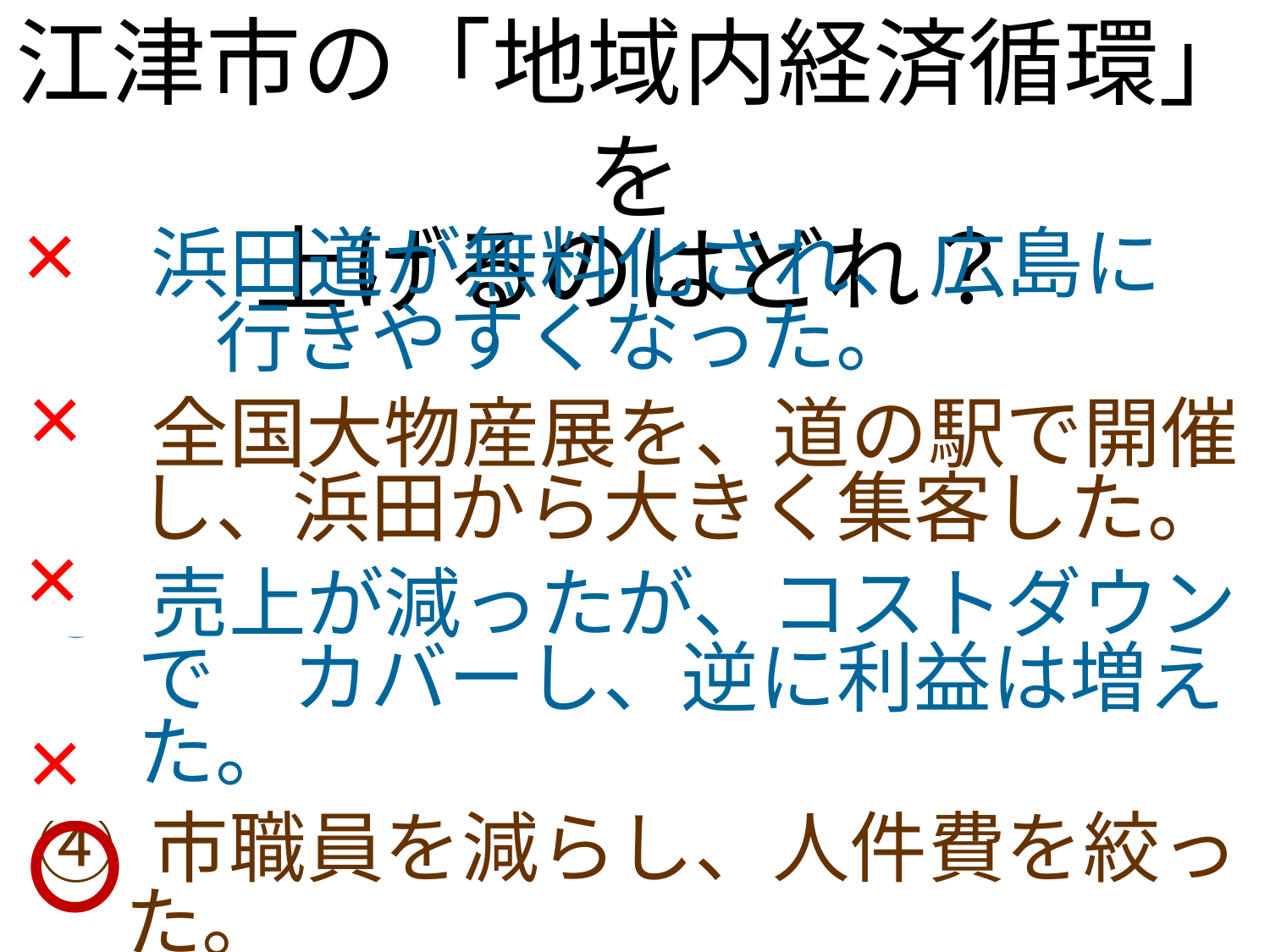

江津市の「地域内経済循環」を
上げるのはどれ？
×
① 浜田道が無料化され、広島に　　行きやすくなった。
② 全国大物産展を、道の駅で開催し、浜田から大きく集客した。
③ 売上が減ったが、コストダウンで　カバーし、逆に利益は増えた。
④ 市職員を減らし、人件費を絞った。
⑤ 夜な夜な地元で飲んだくれている。
×
×
×